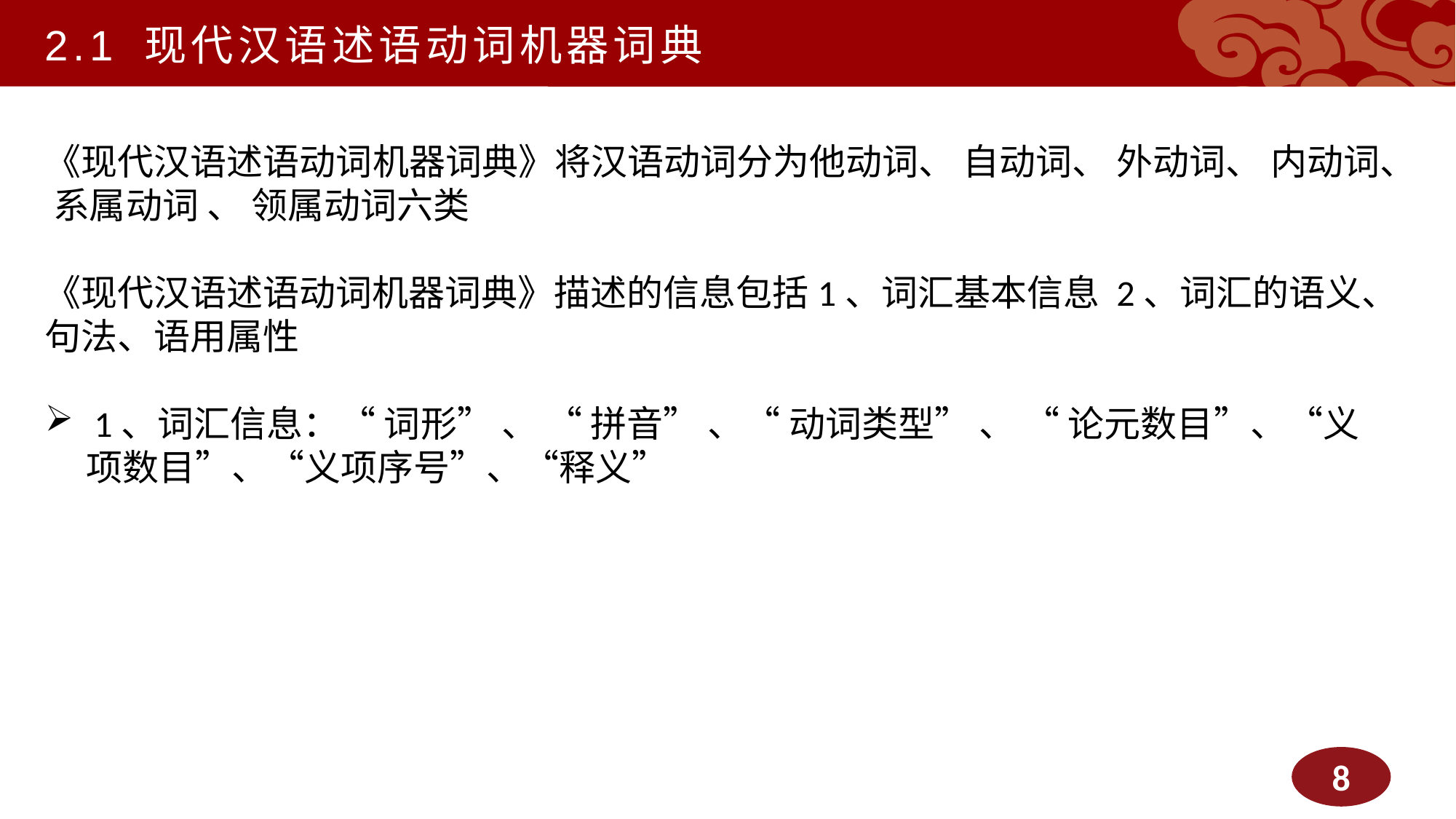

2.1 现代汉语述语动词机器词典

《现代汉语述语动词机器词典》将汉语动词分为他动词、 自动词、 外动词、 内动词、 系属动词 、 领属动词六类

《现代汉语述语动词机器词典》描述的信息包括1、词汇基本信息 2、词汇的语义、句法、语用属性

 1、词汇信息：“ 词形” 、 “ 拼音” 、“ 动词类型” 、 “ 论元数目”、“义项数目”、“义项序号”、“释义”